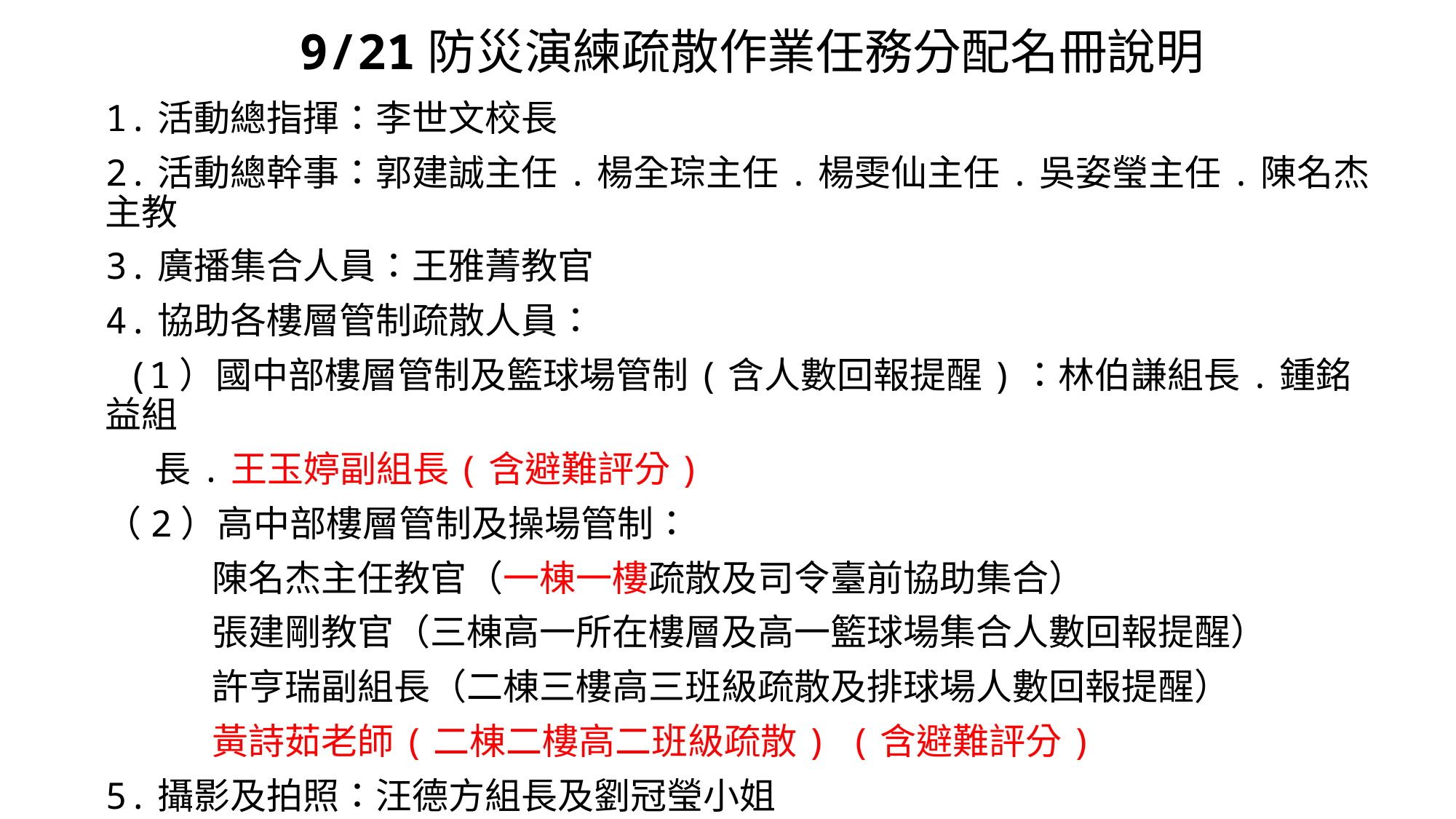

# 9/21防災演練疏散作業任務分配名冊說明
1.活動總指揮：李世文校長
2.活動總幹事：郭建誠主任.楊全琮主任.楊雯仙主任.吳姿瑩主任.陳名杰主教
3.廣播集合人員：王雅菁教官
4.協助各樓層管制疏散人員：
 (1）國中部樓層管制及籃球場管制(含人數回報提醒)：林伯謙組長.鍾銘益組
     長.王玉婷副組長(含避難評分)
（2）高中部樓層管制及操場管制：
            陳名杰主任教官（一棟一樓疏散及司令臺前協助集合）
            張建剛教官（三棟高一所在樓層及高一籃球場集合人數回報提醒）
            許亨瑞副組長（二棟三樓高三班級疏散及排球場人數回報提醒）
            黃詩茹老師(二棟二樓高二班級疏散) (含避難評分)
5.攝影及拍照：汪德方組長及劉冠瑩小姐
6.操場司令臺廣播器(前置作業)：黃詩茹副組長及劉芸函老師